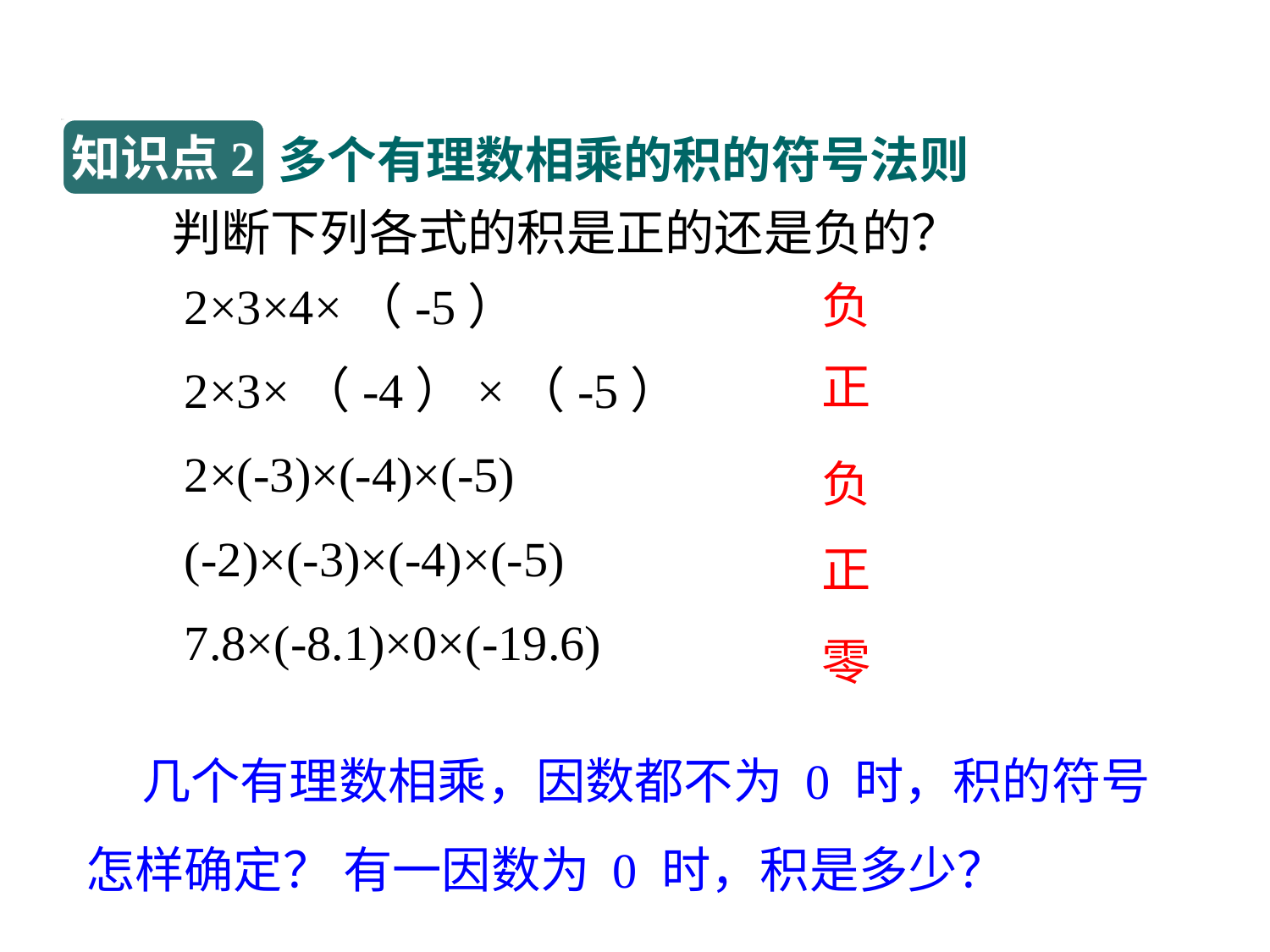

知识点2
多个有理数相乘的积的符号法则
判断下列各式的积是正的还是负的？
负
2×3×4×（-5）
2×3×（-4）×（-5）
2×(-3)×(-4)×(-5)
(-2)×(-3)×(-4)×(-5)
7.8×(-8.1)×0×(-19.6)
正
负
正
零
    几个有理数相乘，因数都不为 0 时，积的符号怎样确定？ 有一因数为 0 时，积是多少？